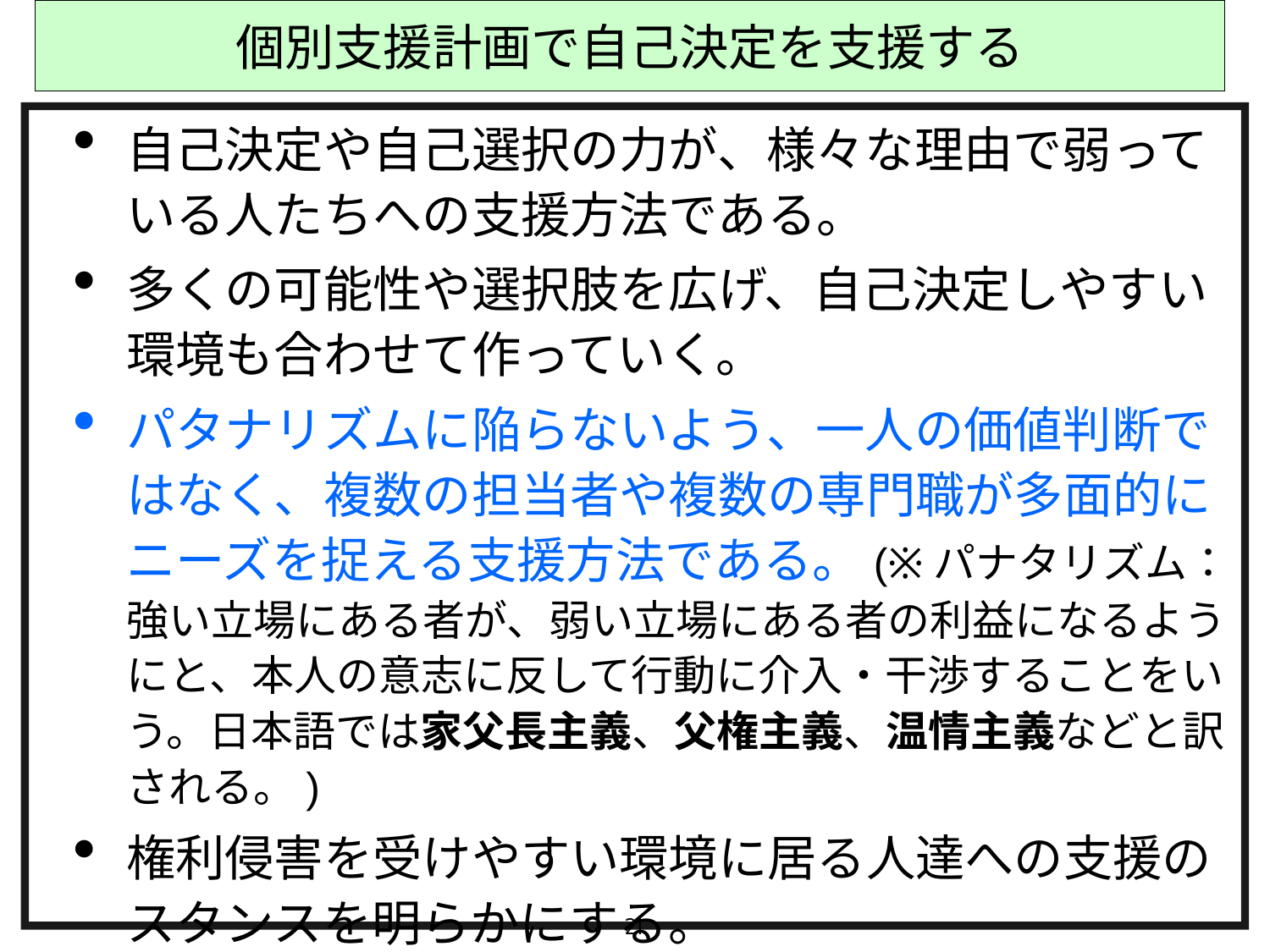

# 個別支援計画で自己決定を支援する
自己決定や自己選択の力が、様々な理由で弱っている人たちへの支援方法である。
多くの可能性や選択肢を広げ、自己決定しやすい環境も合わせて作っていく。
パタナリズムに陥らないよう、一人の価値判断ではなく、複数の担当者や複数の専門職が多面的にニーズを捉える支援方法である。(※パナタリズム：強い立場にある者が、弱い立場にある者の利益になるようにと、本人の意志に反して行動に介入・干渉することをいう。日本語では家父長主義、父権主義、温情主義などと訳される。)
権利侵害を受けやすい環境に居る人達への支援のスタンスを明らかにする。
21